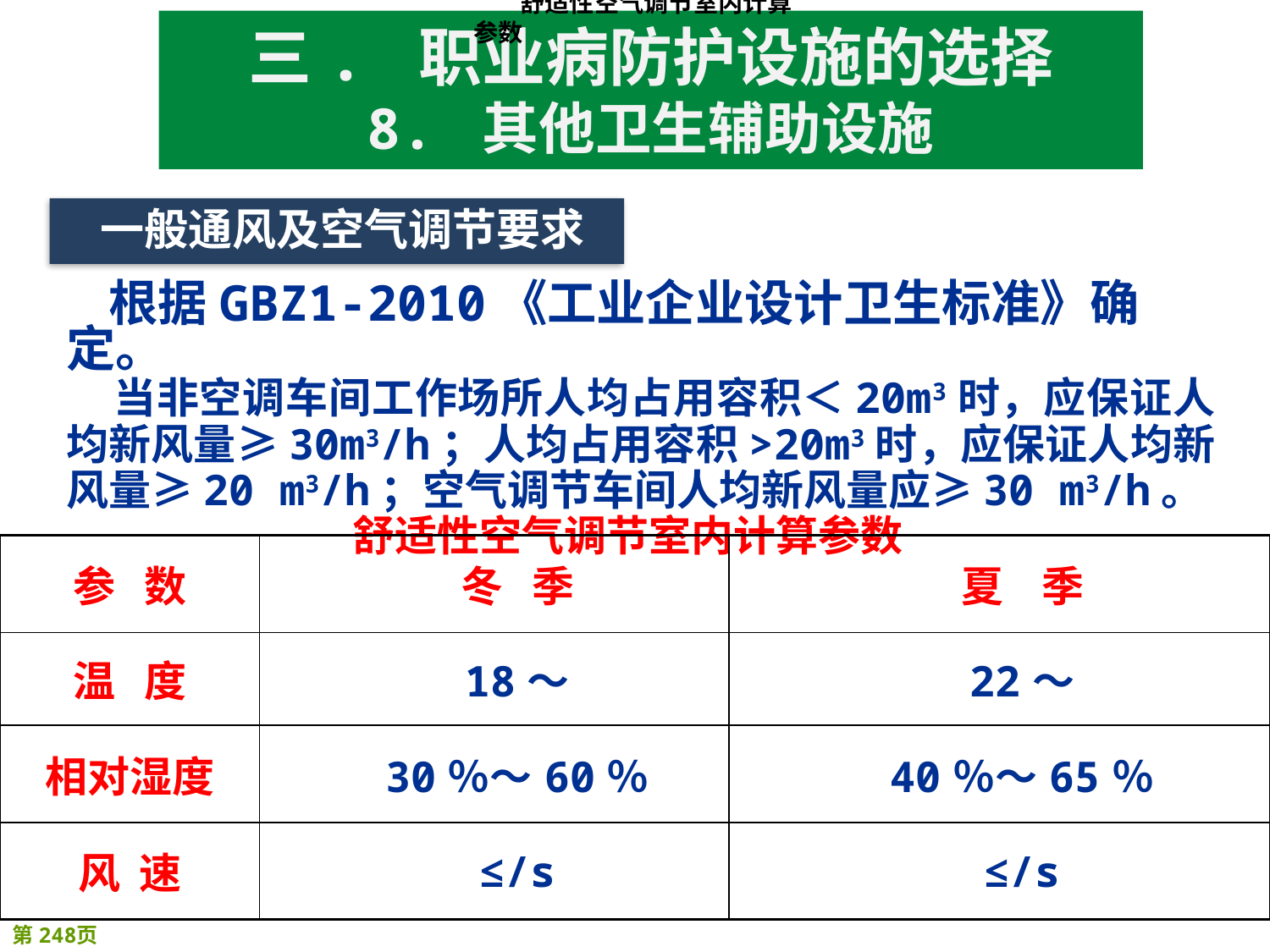

舒适性空气调节室内计算参数

三. 职业病防护设施的选择
8. 其他卫生辅助设施
 一般通风及空气调节要求

     根据GBZ1-2010《工业企业设计卫生标准》确定。
      当非空调车间工作场所人均占用容积＜20m3时，应保证人均新风量≥30m3/h；人均占用容积>20m3时，应保证人均新风量≥20 m3/h；空气调节车间人均新风量应≥30 m3/h。
舒适性空气调节室内计算参数

| 参 数 | 冬 季 | 夏 季 |
| --- | --- | --- |
| 温 度 | 18～ | 22～ |
| 相对湿度 | 30％～60％ | 40％～65％ |
| 风 速 | ≤/s | ≤/s |